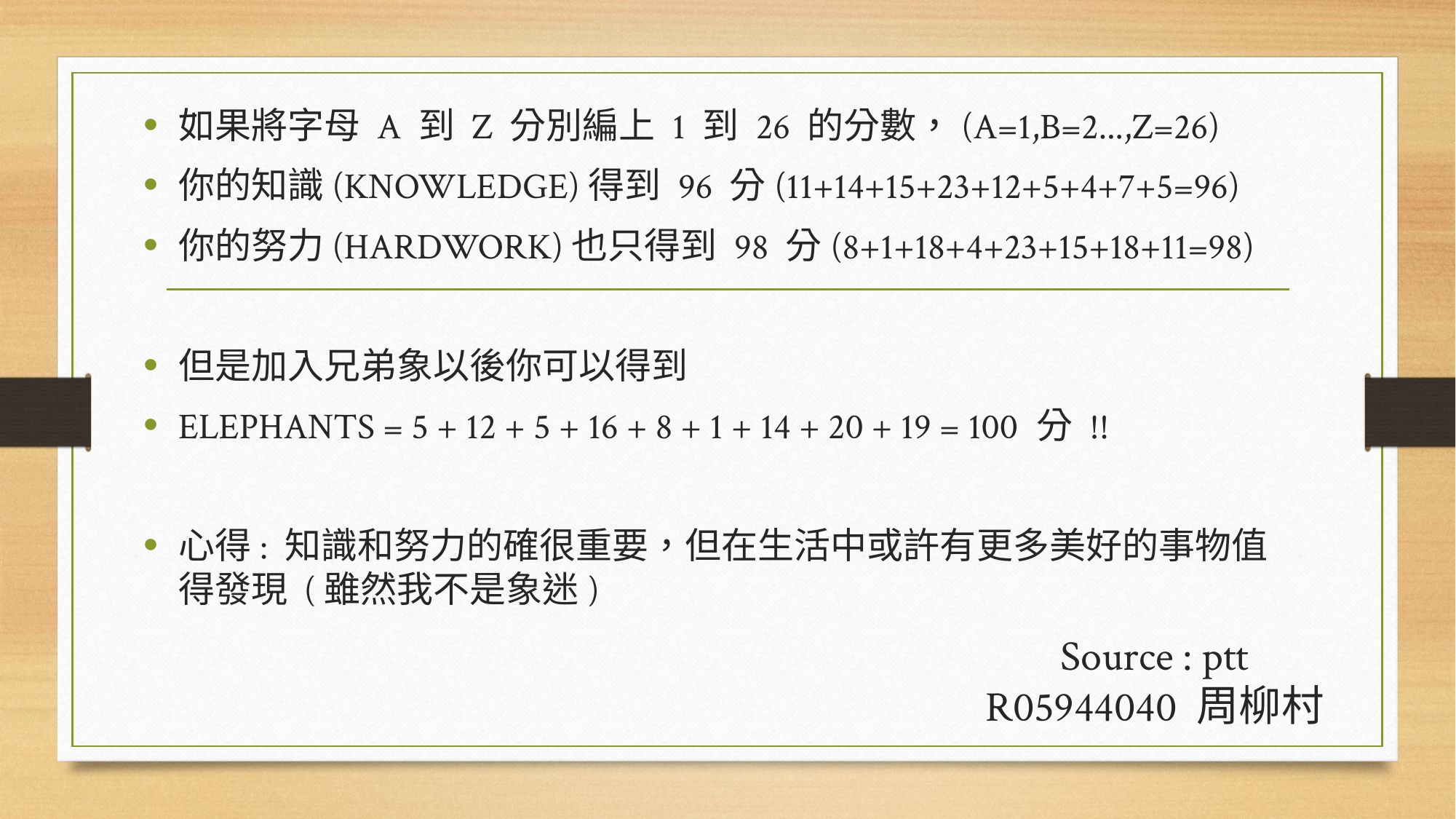

如果將字母 A 到 Z 分別編上 1 到 26 的分數，(A=1,B=2...,Z=26)
你的知識(KNOWLEDGE)得到 96 分(11+14+15+23+12+5+4+7+5=96)
你的努力(HARDWORK)也只得到 98 分(8+1+18+4+23+15+18+11=98)

但是加入兄弟象以後你可以得到
ELEPHANTS = 5 + 12 + 5 + 16 + 8 + 1 + 14 + 20 + 19 = 100 分 !!

心得: 知識和努力的確很重要，但在生活中或許有更多美好的事物值得發現 (雖然我不是象迷)
# Source : ptt R05944040 周柳村